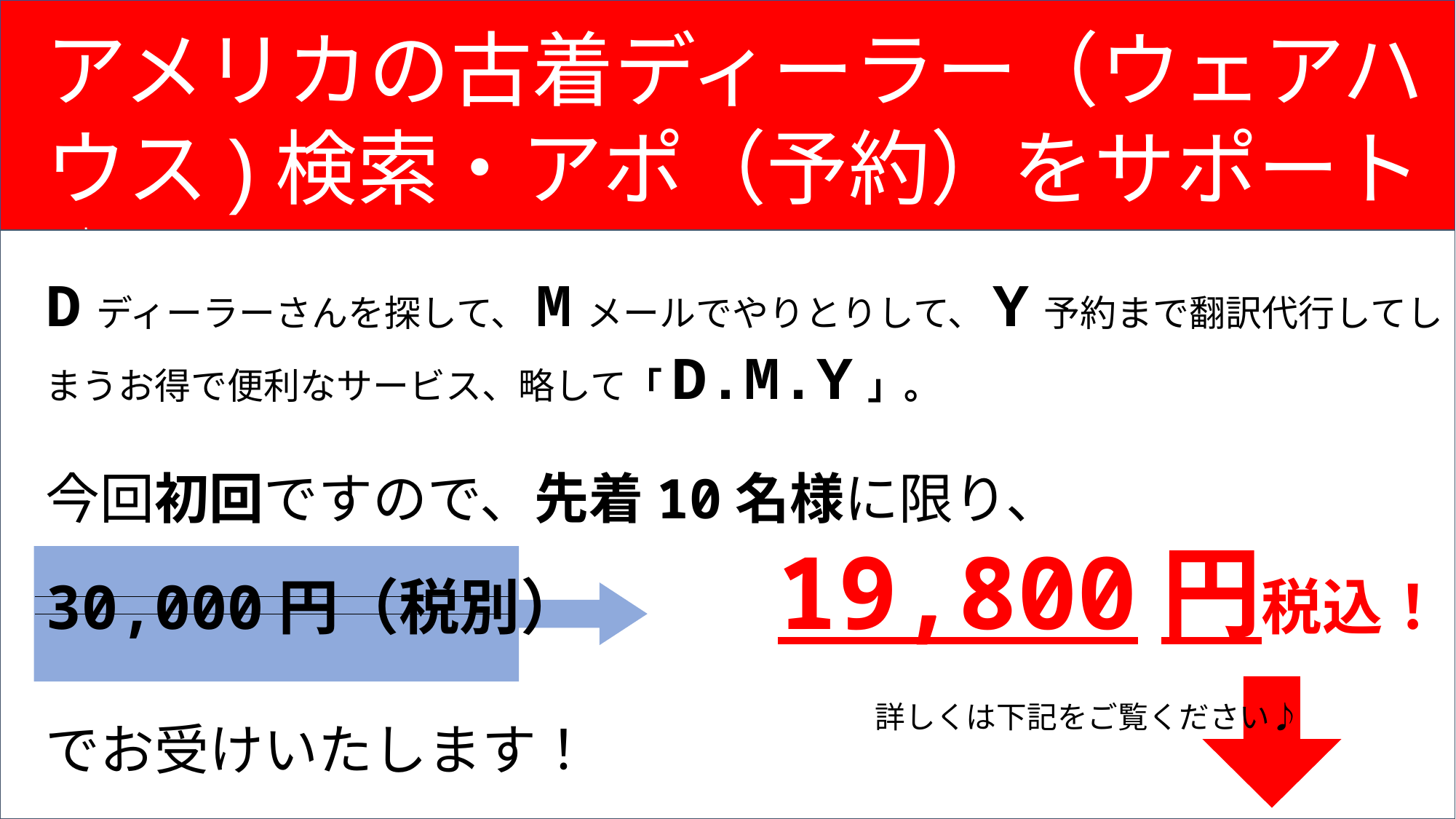

アメリカの古着ディーラー（ウェアハウス)検索・アポ（予約）をサポート♪

Dディーラーさんを探して、Mメールでやりとりして、Y予約まで翻訳代行してしまうお得で便利なサービス、略して「D.M.Y」。
今回初回ですので、先着10名様に限り、
30,000円（税別）　　　19,800円税込！
でお受けいたします！

詳しくは下記をご覧ください♪